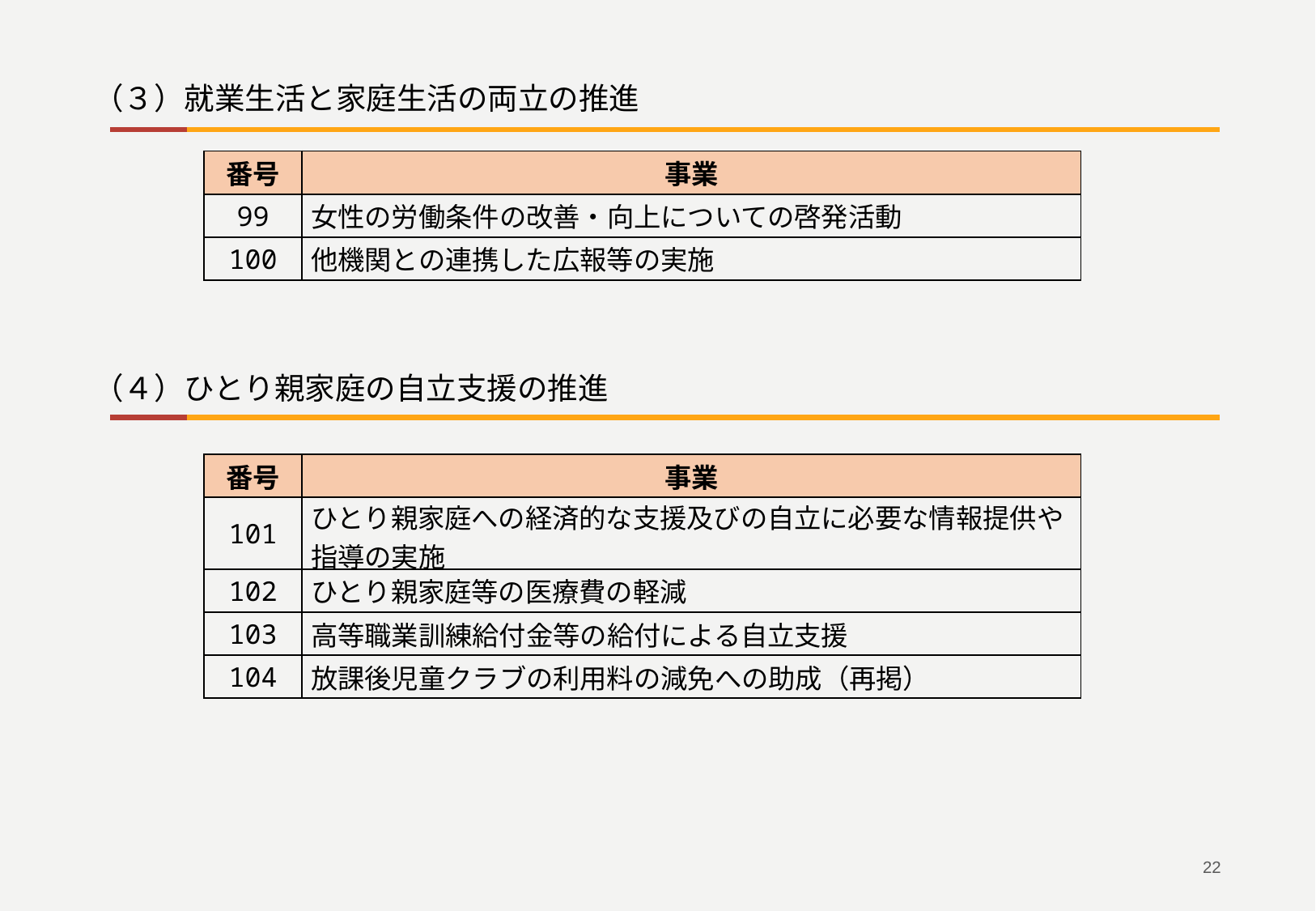

（３）就業生活と家庭生活の両立の推進
| 番号 | 事業 |
| --- | --- |
| 99 | 女性の労働条件の改善・向上についての啓発活動 |
| 100 | 他機関との連携した広報等の実施 |
（４）ひとり親家庭の自立支援の推進
| 番号 | 事業 |
| --- | --- |
| 101 | ひとり親家庭への経済的な支援及びの自立に必要な情報提供や指導の実施 |
| 102 | ひとり親家庭等の医療費の軽減 |
| 103 | 高等職業訓練給付金等の給付による自立支援 |
| 104 | 放課後児童クラブの利用料の減免への助成（再掲） |
22